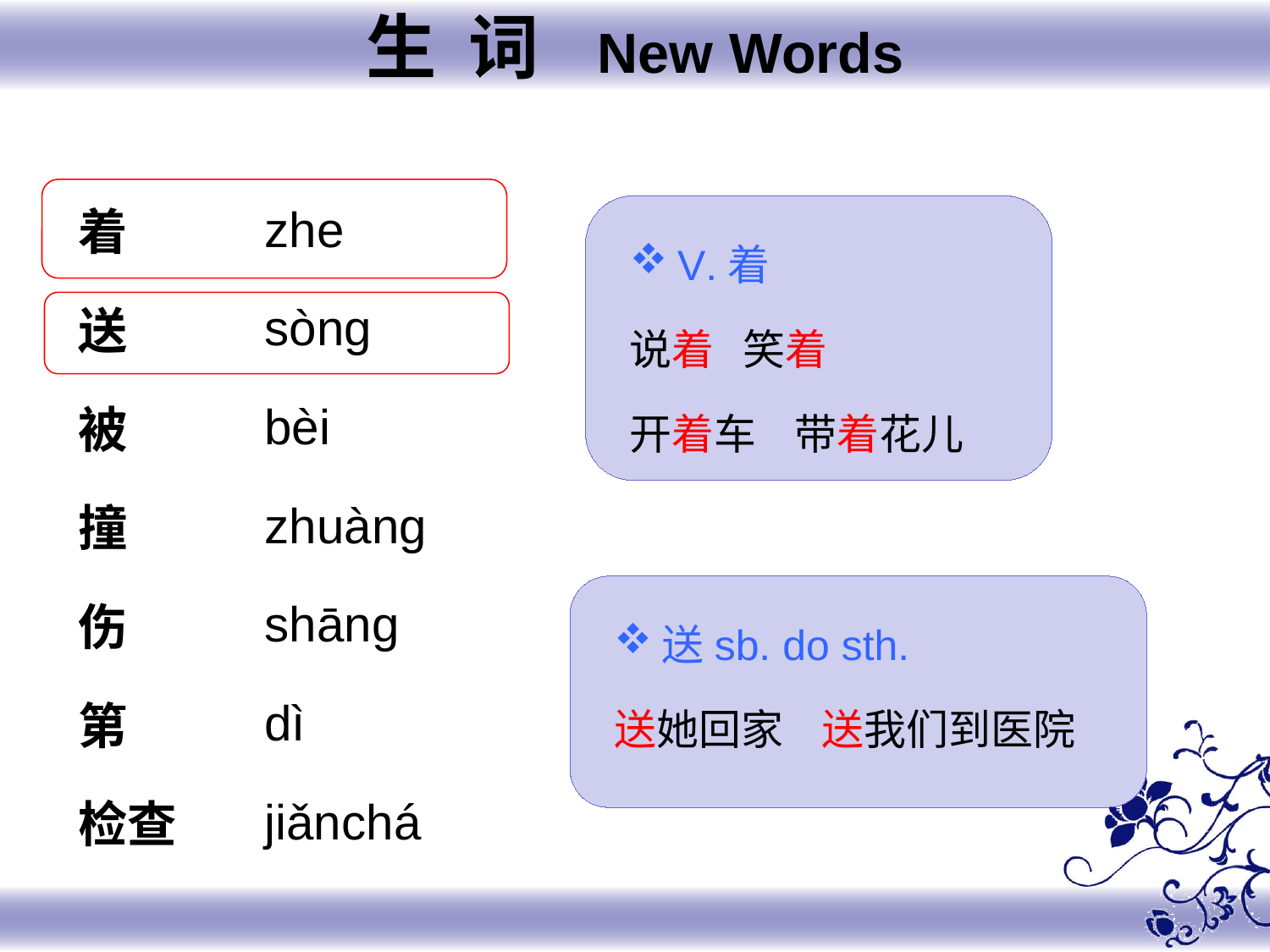

生  词   New Words
zhe
sònɡ
bèi
zhuànɡ
shānɡ
dì
jiǎnchá
着
送
被
撞
伤
第
检查

V.着
说着   笑着
开着车    带着花儿

送sb. do sth.
送她回家    送我们到医院